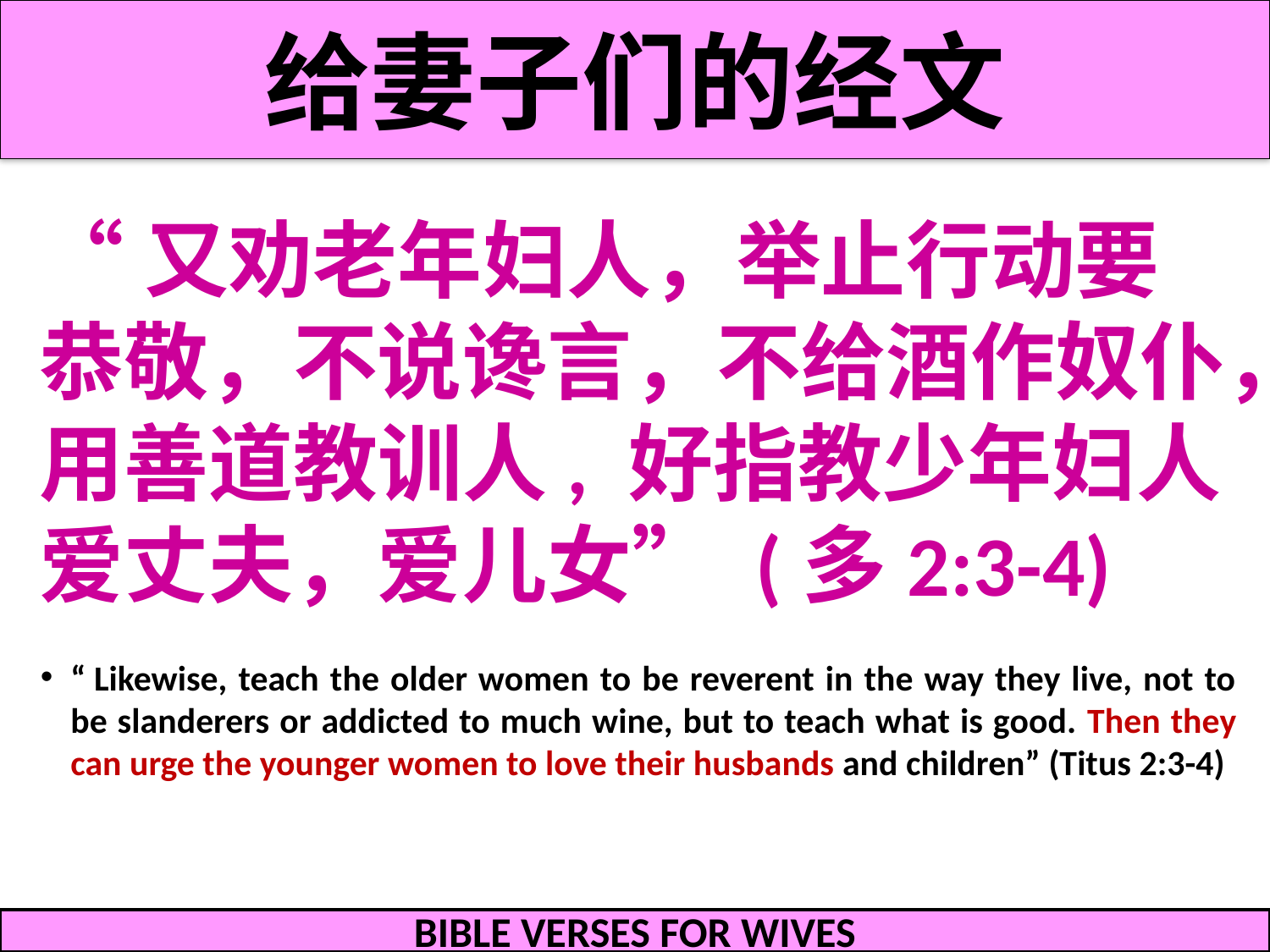

# 给妻子们的经文
“又劝老年妇人，举止行动要恭敬，不说谗言，不给酒作奴仆，用善道教训人, 好指教少年妇人爱丈夫，爱儿女” (多2:3-4)

“ Likewise, teach the older women to be reverent in the way they live, not to be slanderers or addicted to much wine, but to teach what is good. Then they can urge the younger women to love their husbands and children” (Titus 2:3-4)
BIBLE VERSES FOR WIVES